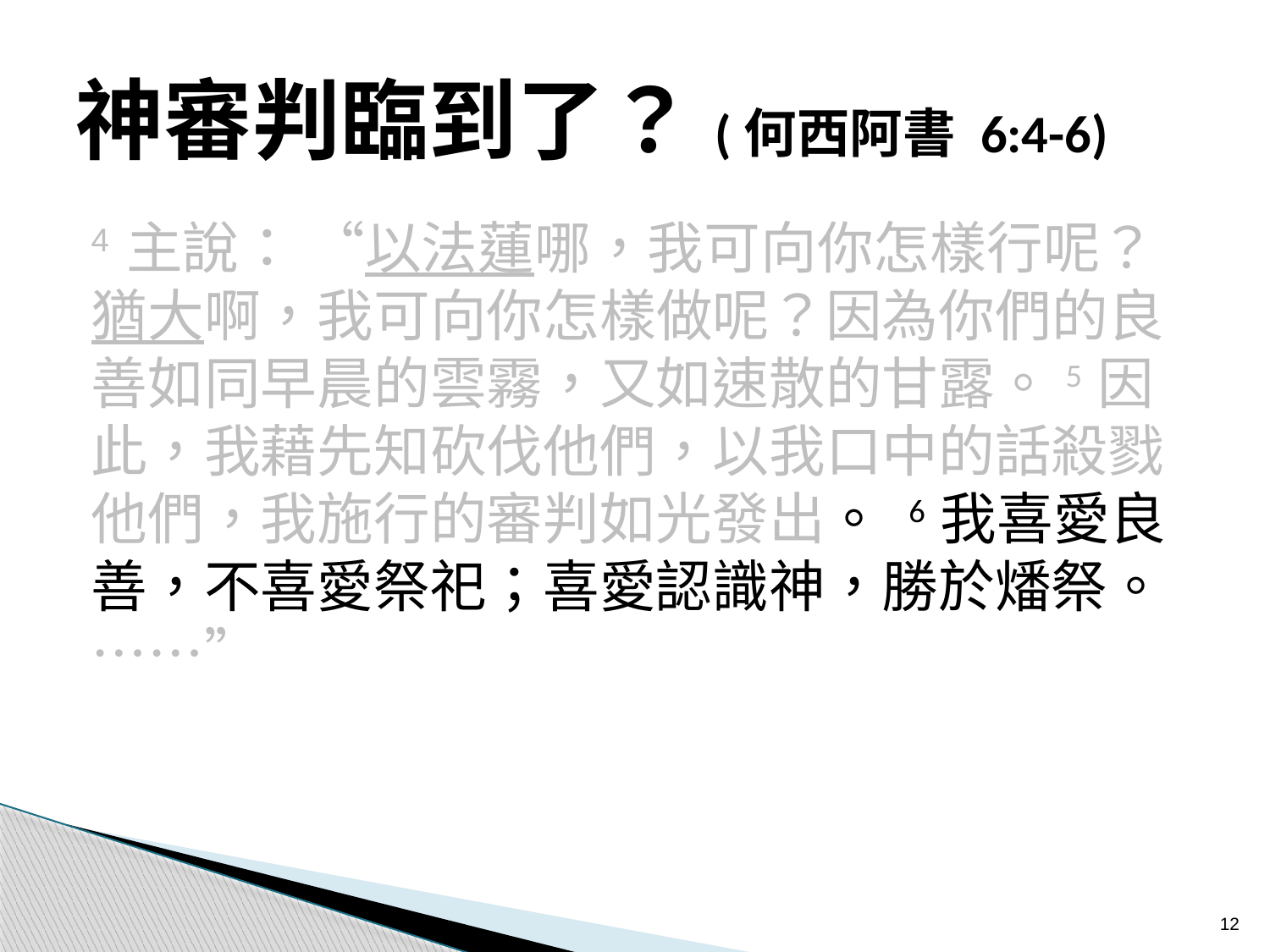

# 神審判臨到了？(何西阿書 6:4-6)
4 主說： “以法蓮哪，我可向你怎樣行呢？猶大啊，我可向你怎樣做呢？因為你們的良善如同早晨的雲霧，又如速散的甘露。5 因此，我藉先知砍伐他們，以我口中的話殺戮他們，我施行的審判如光發出。 6 我喜愛良善，不喜愛祭祀；喜愛認識神，勝於燔祭。……”
12